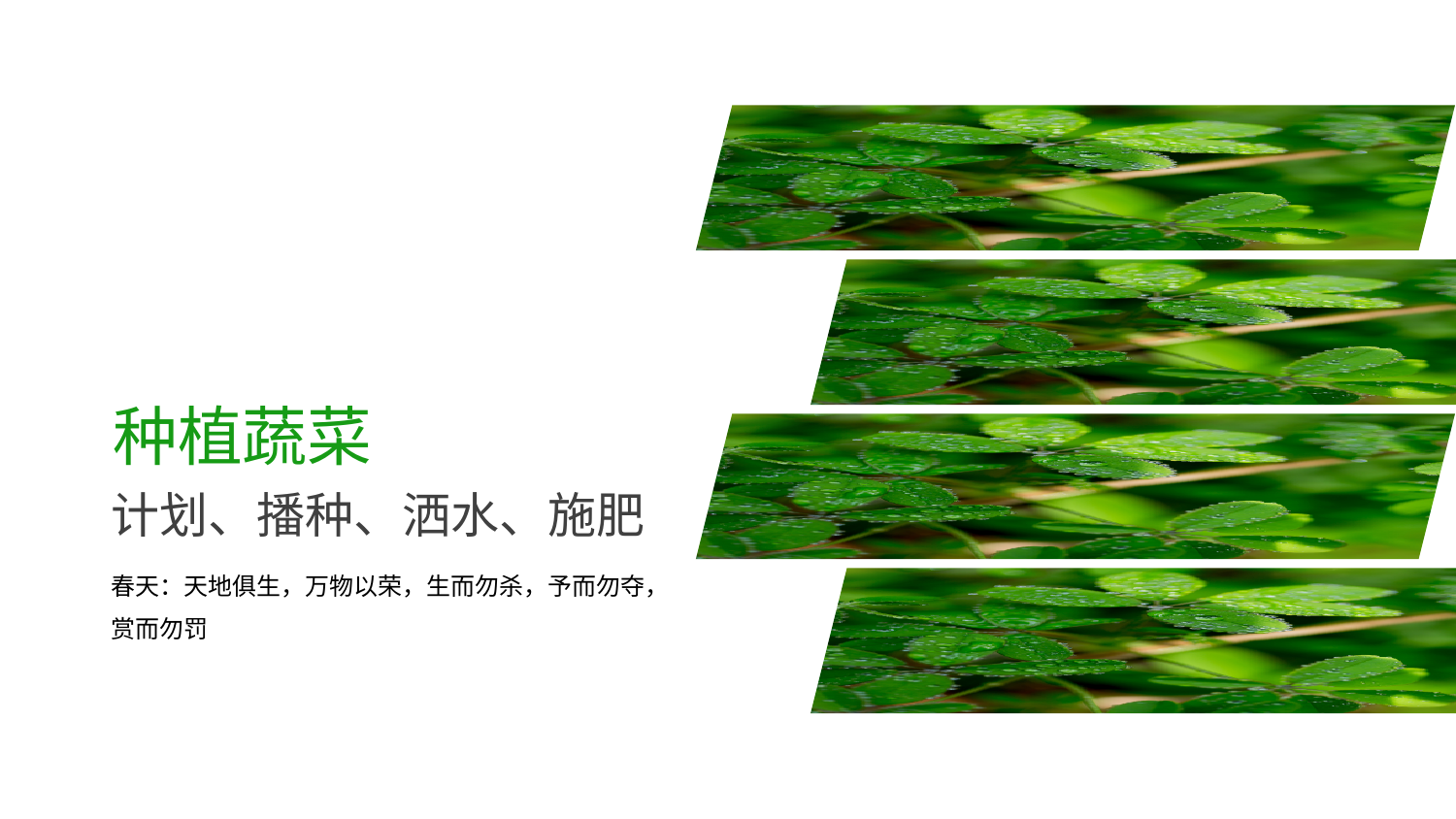

种植蔬菜
计划、播种、洒水、施肥
春天：天地俱生，万物以荣，生而勿杀，予而勿夺，赏而勿罚